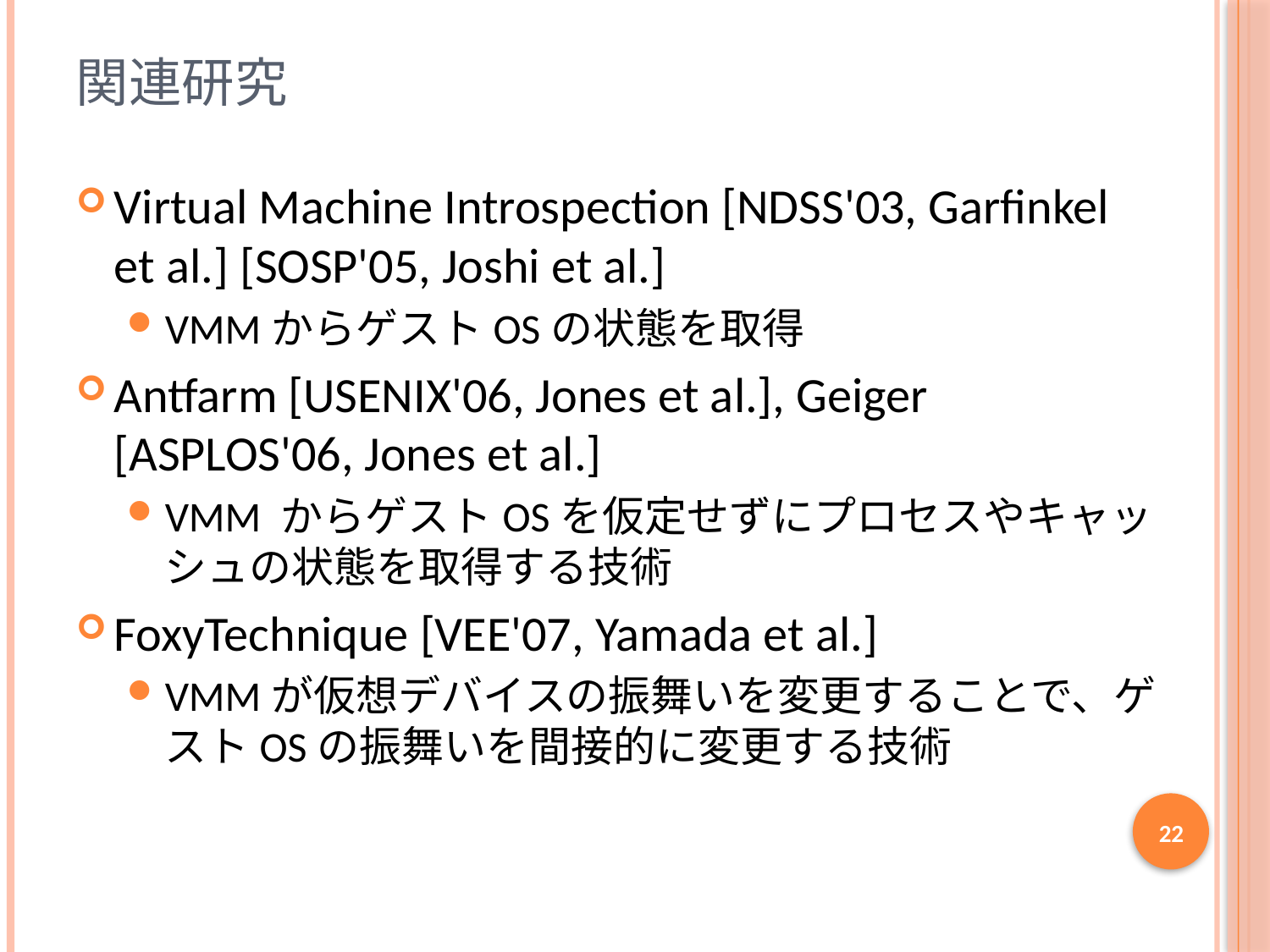

# 関連研究
Virtual Machine Introspection [NDSS'03, Garfinkel et al.] [SOSP'05, Joshi et al.]
VMMからゲストOSの状態を取得
Antfarm [USENIX'06, Jones et al.], Geiger [ASPLOS'06, Jones et al.]
VMM からゲストOSを仮定せずにプロセスやキャッシュの状態を取得する技術
FoxyTechnique [VEE'07, Yamada et al.]
VMMが仮想デバイスの振舞いを変更することで、ゲストOSの振舞いを間接的に変更する技術
22